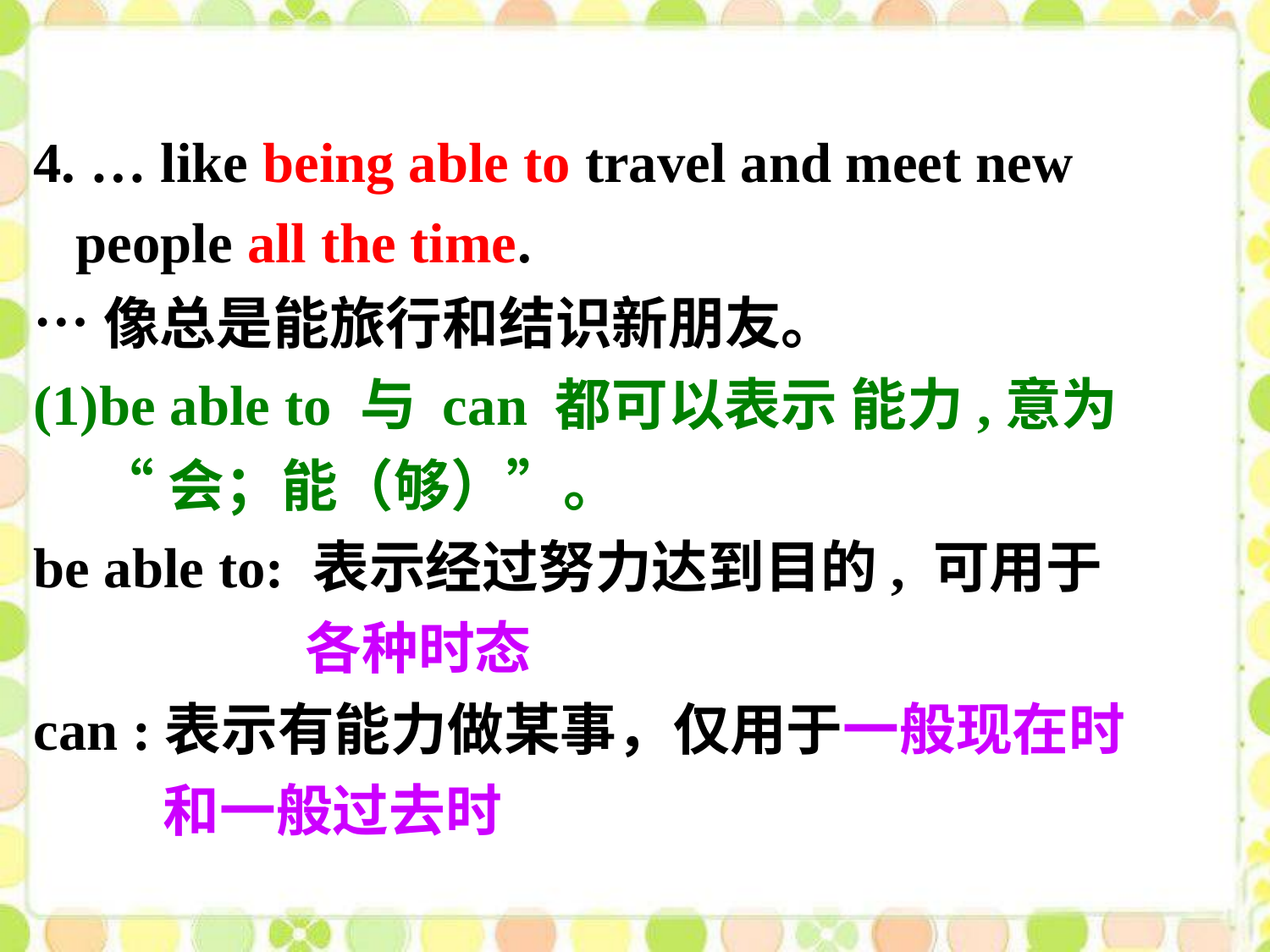

4. … like being able to travel and meet new
   people all the time.
…像总是能旅行和结识新朋友。
be able to 与 can 都可以表示 能力,意为
     “会；能（够）”。
be able to: 表示经过努力达到目的, 可用于
                    各种时态
can :表示有能力做某事，仅用于一般现在时
         和一般过去时